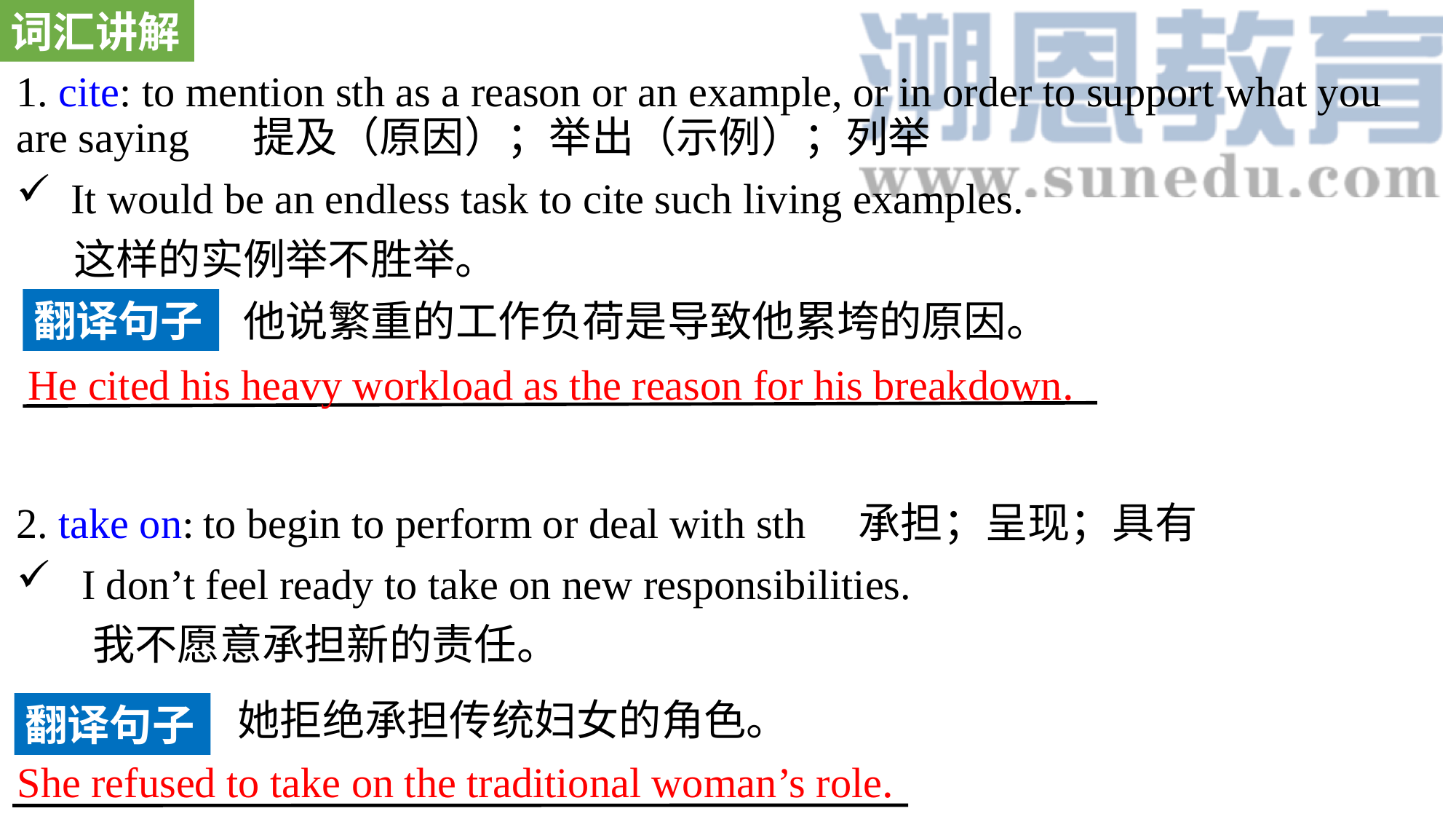

词汇讲解
1. cite: to mention sth as a reason or an example, or in order to support what you are saying     提及（原因）；举出（示例）；列举
It would be an endless task to cite such living examples.
     这样的实例举不胜举。

2. take on: to begin to perform or deal with sth    承担；呈现；具有
 I don’t feel ready to take on new responsibilities.
       我不愿意承担新的责任。
翻译句子
他说繁重的工作负荷是导致他累垮的原因。
He cited his heavy workload as the reason for his breakdown.
她拒绝承担传统妇女的角色。
翻译句子
She refused to take on the traditional woman’s role.